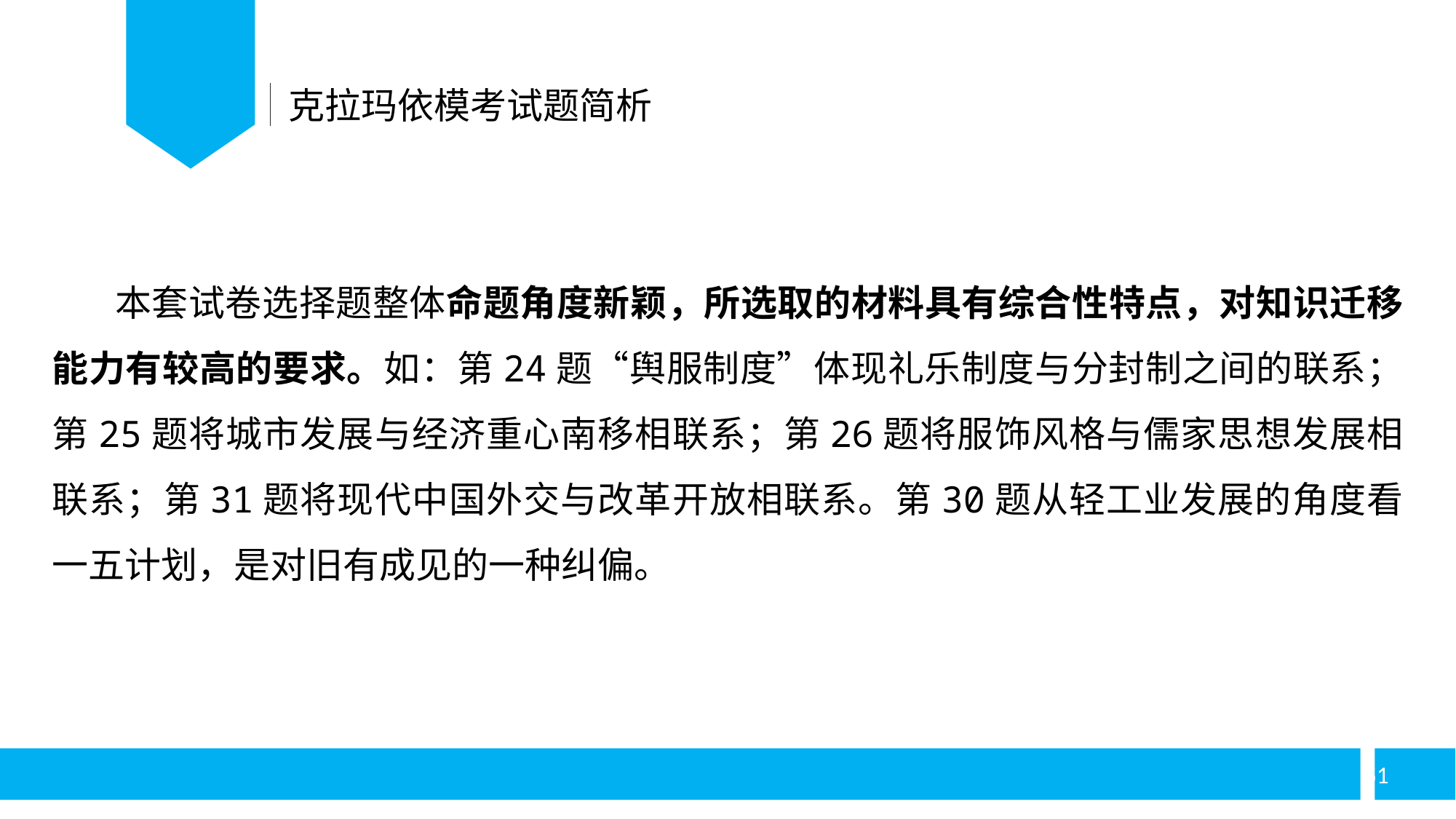

克拉玛依模考试题简析
  本套试卷选择题整体命题角度新颖，所选取的材料具有综合性特点，对知识迁移能力有较高的要求。如：第24题“舆服制度”体现礼乐制度与分封制之间的联系；第25题将城市发展与经济重心南移相联系；第26题将服饰风格与儒家思想发展相联系；第31题将现代中国外交与改革开放相联系。第30题从轻工业发展的角度看一五计划，是对旧有成见的一种纠偏。